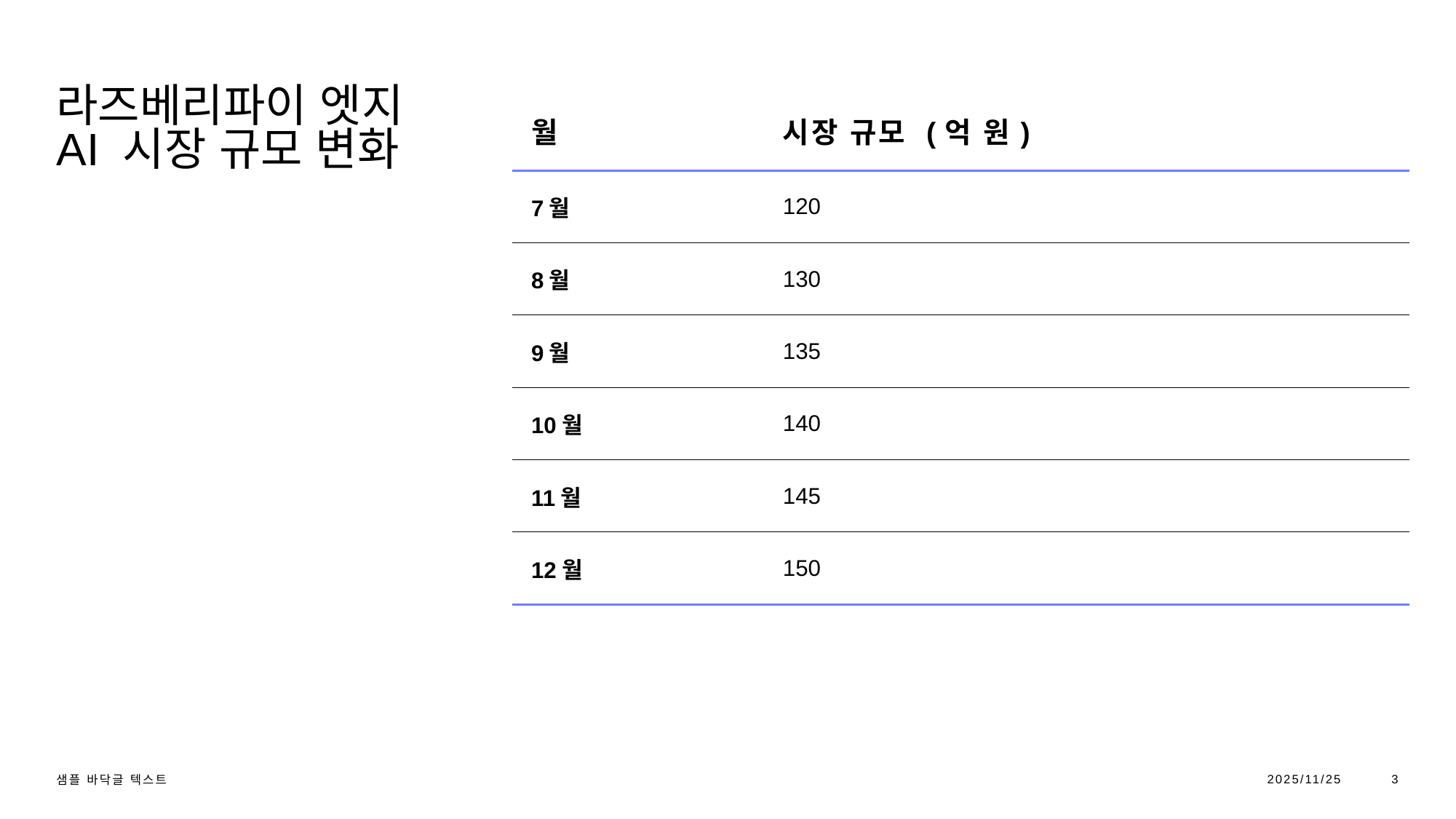

# 라즈베리파이 엣지 AI 시장 규모 변화
| 월 | 시장 규모 (억 원) |
| --- | --- |
| 7월 | 120 |
| 8월 | 130 |
| 9월 | 135 |
| 10월 | 140 |
| 11월 | 145 |
| 12월 | 150 |
2025/11/25
3
샘플 바닥글 텍스트